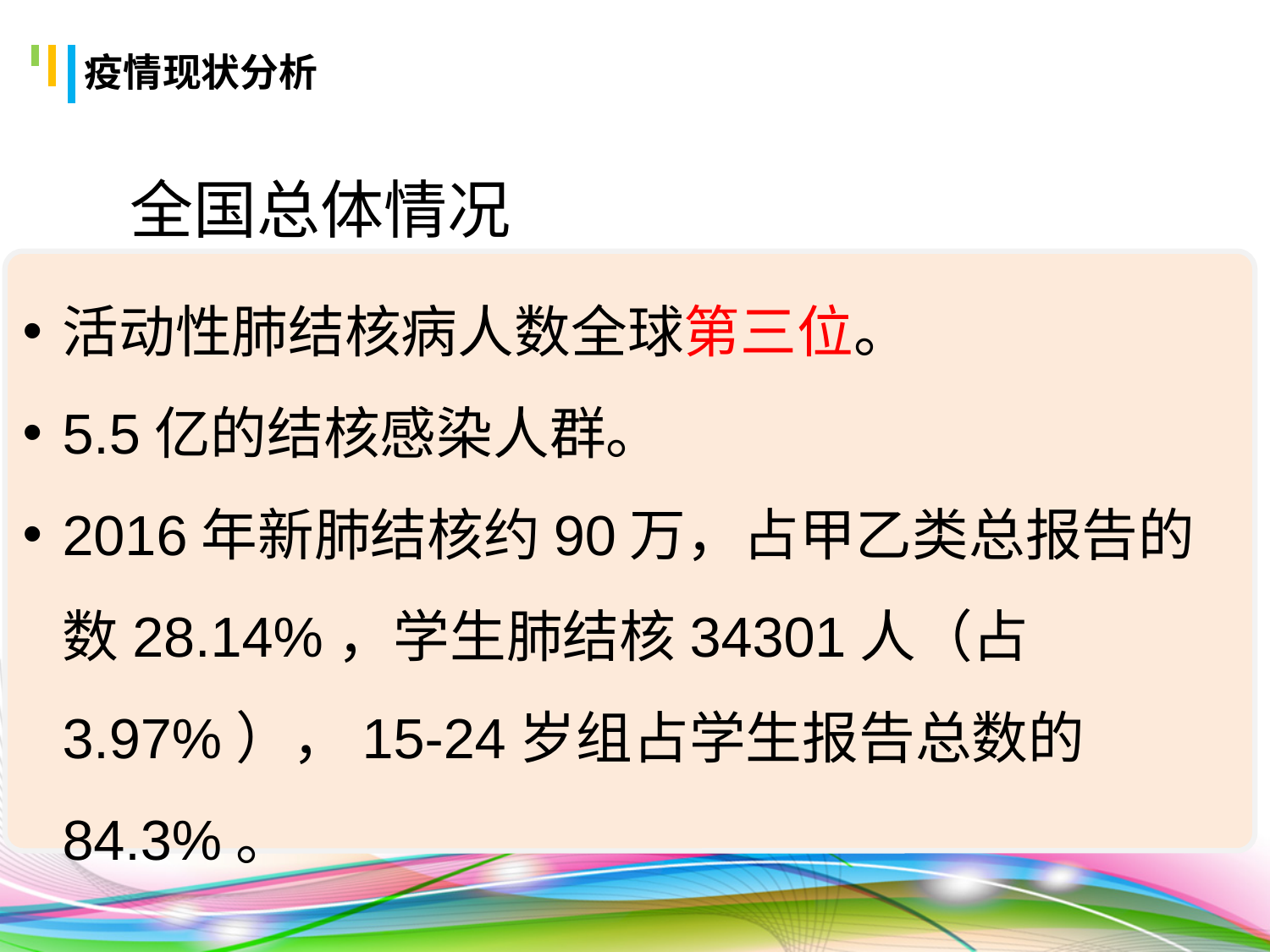

# 疫情现状分析
全国总体情况
活动性肺结核病人数全球第三位。
5.5亿的结核感染人群。
2016年新肺结核约90万，占甲乙类总报告的数28.14%，学生肺结核34301人（占3.97%），15-24岁组占学生报告总数的84.3%。